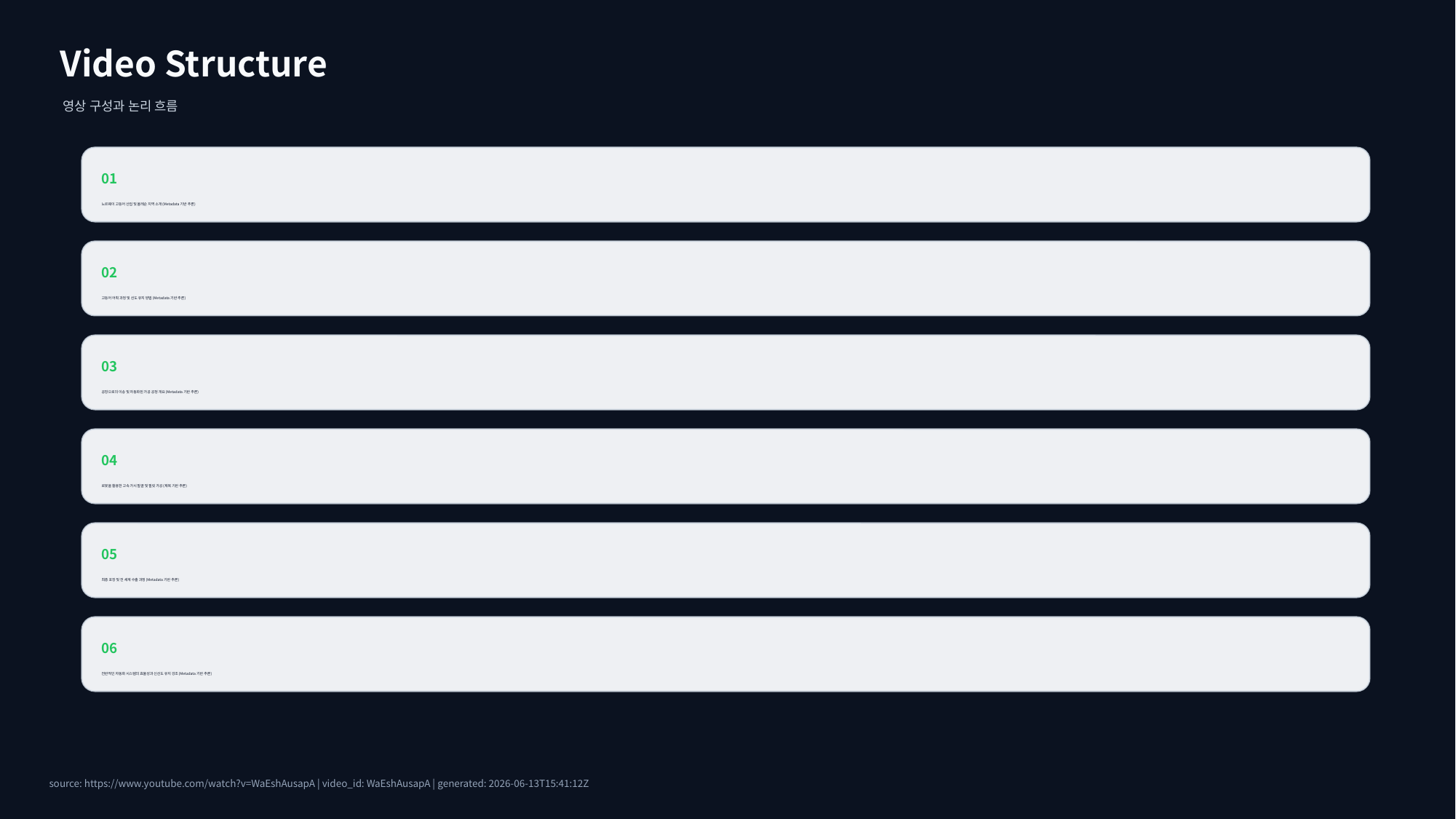

Video Structure
영상 구성과 논리 흐름

01
노르웨이 고등어 산업 및 올레순 지역 소개 (Metadata 기반 추론)

02
고등어 어획 과정 및 선도 유지 방법 (Metadata 기반 추론)

03
공장으로의 이송 및 자동화된 가공 공정 개요 (Metadata 기반 추론)

04
로봇을 활용한 고속 가시 발골 및 필릿 가공 (제목 기반 추론)

05
최종 포장 및 전 세계 수출 과정 (Metadata 기반 추론)

06
전반적인 자동화 시스템의 효율성과 신선도 유지 강조 (Metadata 기반 추론)
source: https://www.youtube.com/watch?v=WaEshAusapA | video_id: WaEshAusapA | generated: 2026-06-13T15:41:12Z